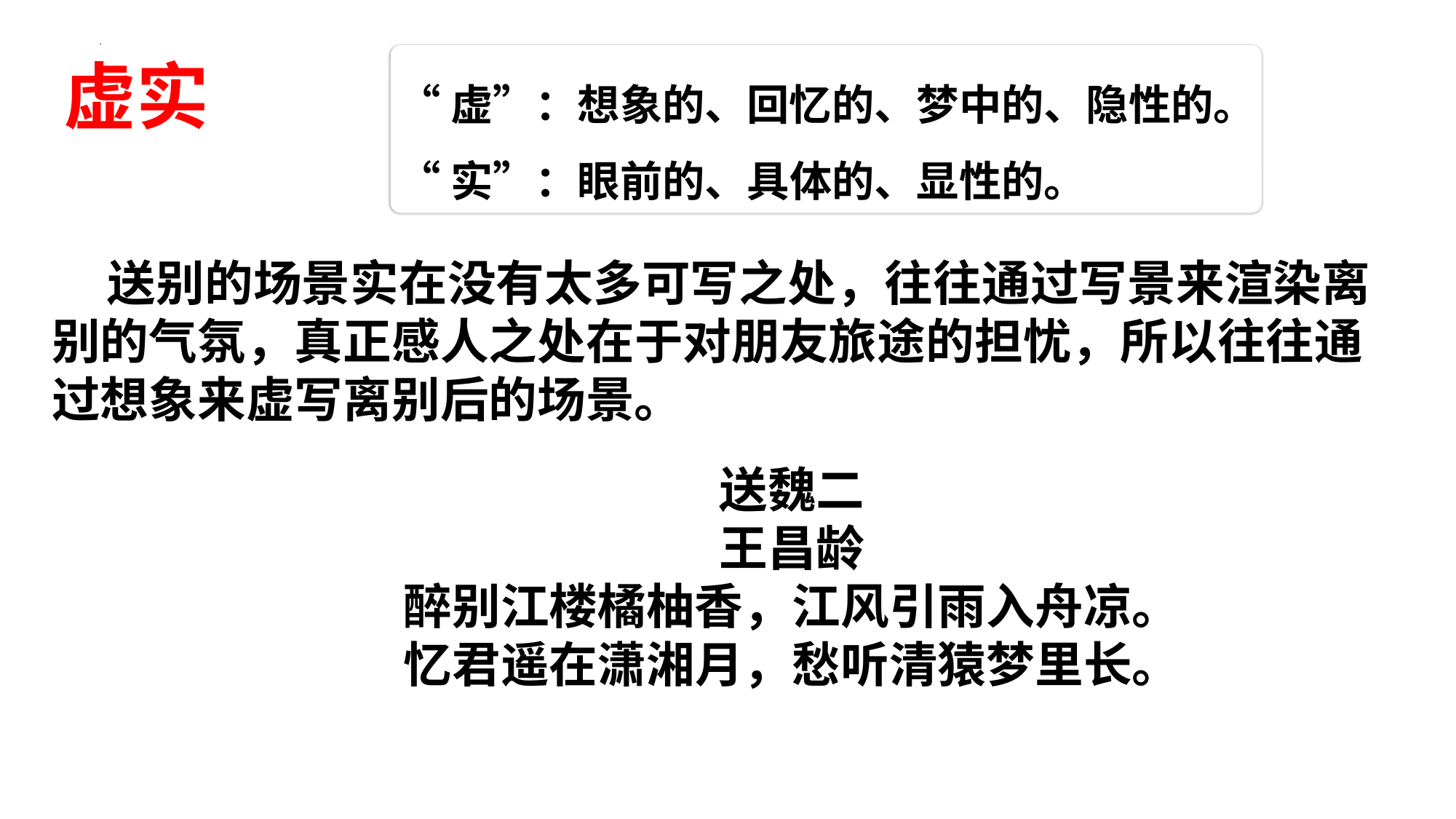

“虚”：想象的、回忆的、梦中的、隐性的。
“实”：眼前的、具体的、显性的。
虚实
    送别的场景实在没有太多可写之处，往往通过写景来渲染离别的气氛，真正感人之处在于对朋友旅途的担忧，所以往往通过想象来虚写离别后的场景。
送魏二
王昌龄
醉别江楼橘柚香，江风引雨入舟凉。
忆君遥在潇湘月，愁听清猿梦里长。